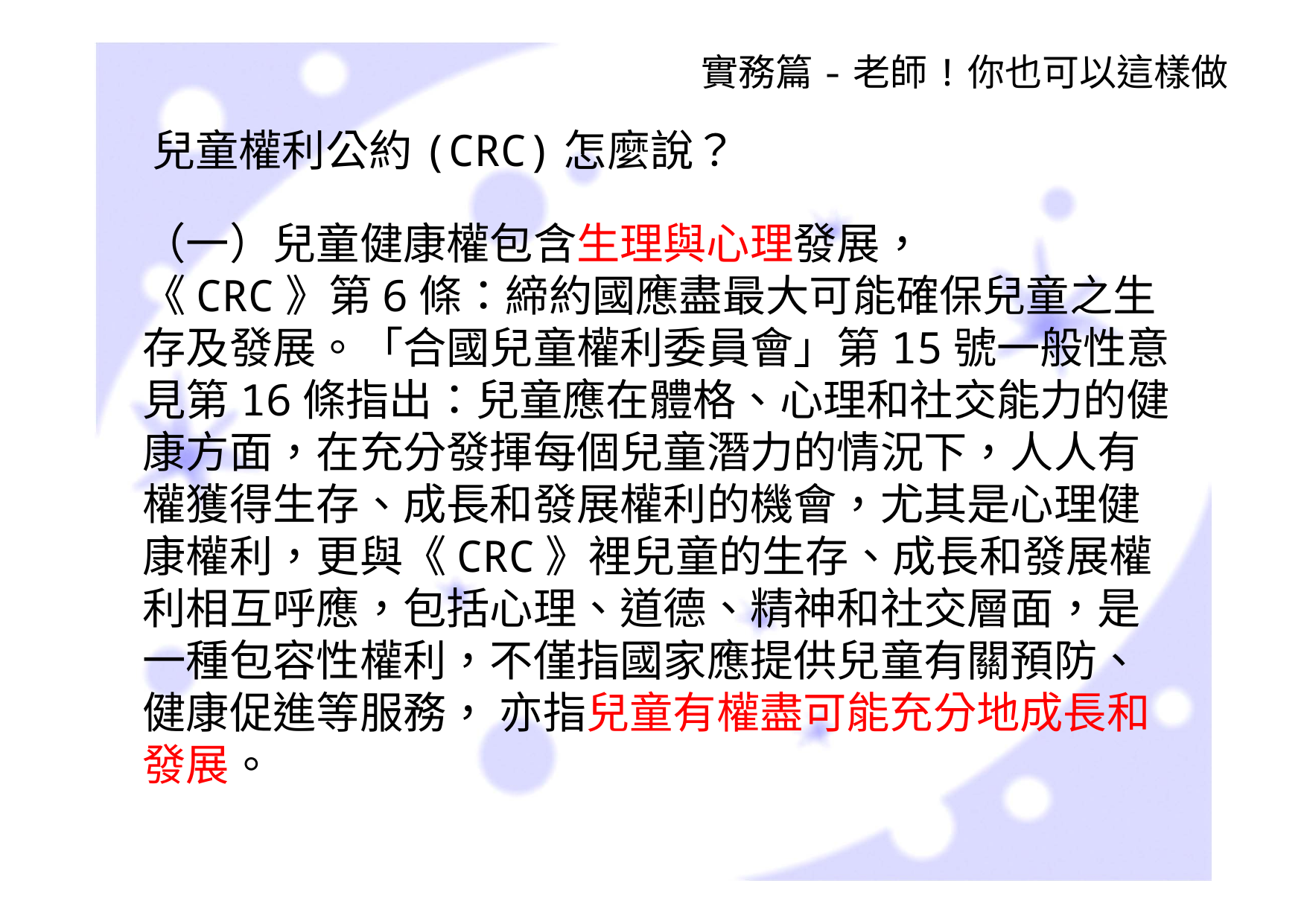

實務篇-老師!你也可以這樣做
兒童權利公約(CRC)怎麼說？
（一）兒童健康權包含生理與心理發展，
《CRC》第6條：締約國應盡最大可能確保兒童之生存及發展。「合國兒童權利委員會」第15號一般性意見第16條指出：兒童應在體格、心理和社交能力的健康方面，在充分發揮每個兒童潛力的情況下，人人有權獲得生存、成長和發展權利的機會，尤其是心理健康權利，更與《CRC》裡兒童的生存、成長和發展權利相互呼應，包括心理、道德、精神和社交層面，是一種包容性權利，不僅指國家應提供兒童有關預防、健康促進等服務， 亦指兒童有權盡可能充分地成長和發展。